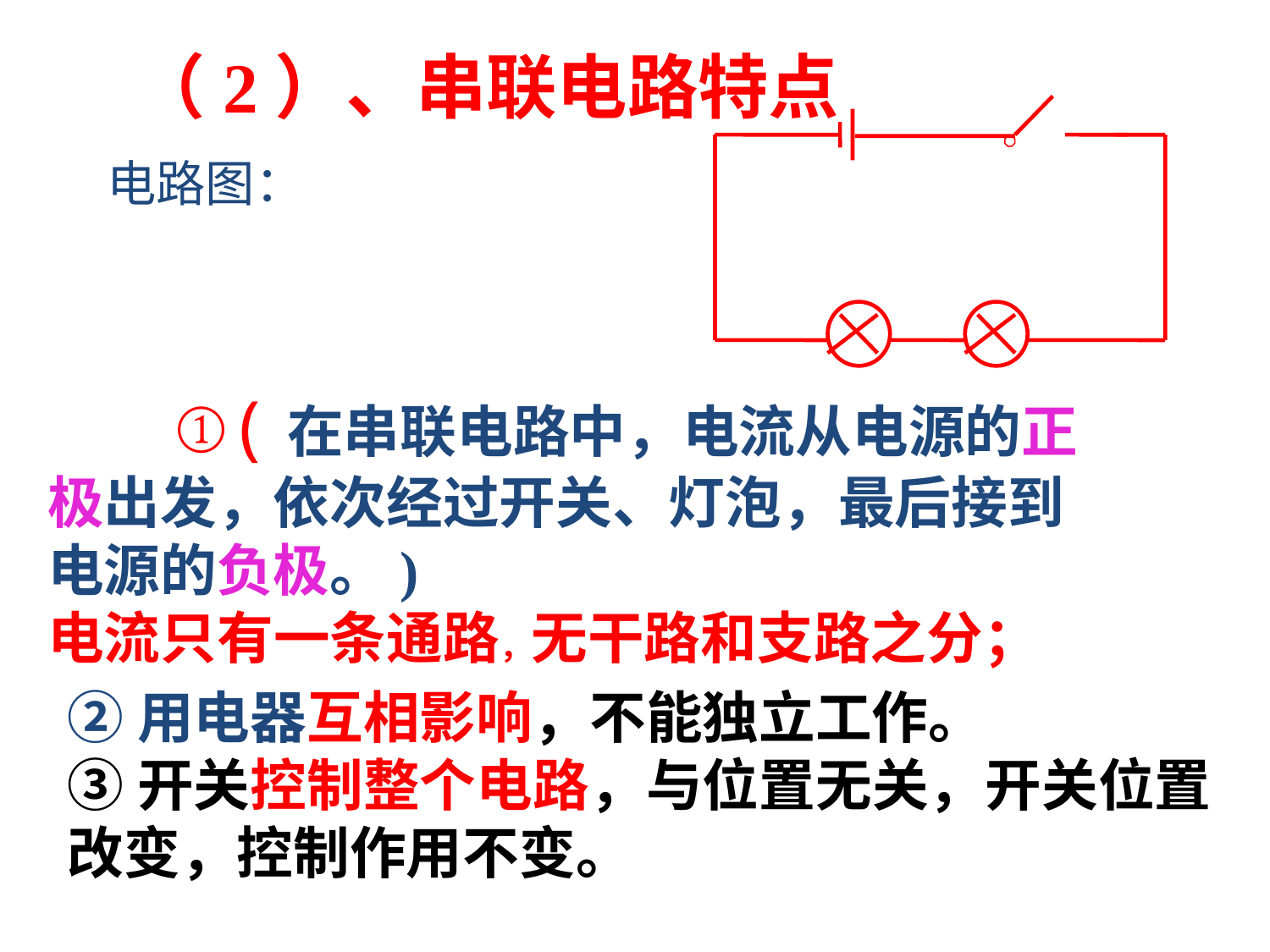

（2）、串联电路特点

电路图：
   ①(在串联电路中，电流从电源的正极出发，依次经过开关、灯泡，最后接到电源的负极。)
电流只有一条通路，无干路和支路之分；
②用电器互相影响，不能独立工作。
③开关控制整个电路，与位置无关，开关位置改变，控制作用不变。